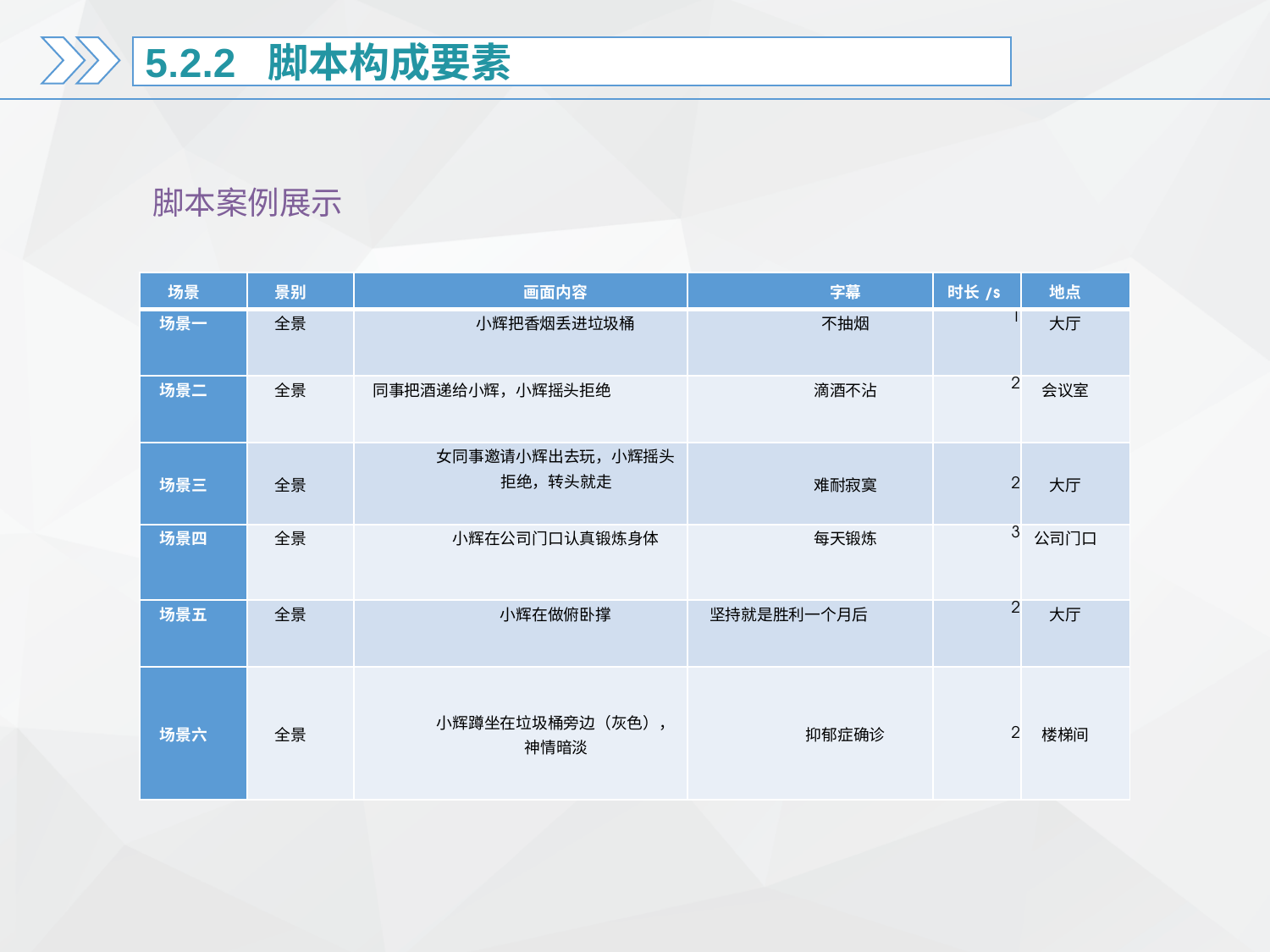

5.2.2  脚本构成要素
脚本案例展示
| 场景 | 景别 | 画面内容 | 字幕 | 时长/s | 地点 |
| --- | --- | --- | --- | --- | --- |
| 场景一 | 全景 | 小辉把香烟丢进垃圾桶 | 不抽烟 | 1 | 大厅 |
| 场景二 | 全景 | 同事把酒递给小辉，小辉摇头拒绝 | 滴酒不沾 | 2 | 会议室 |
| 场景三 | 全景 | 女同事邀请小辉出去玩，小辉摇头拒绝，转头就走 | 难耐寂寞 | 2 | 大厅 |
| 场景四 | 全景 | 小辉在公司门口认真锻炼身体 | 每天锻炼 | 3 | 公司门口 |
| 场景五 | 全景 | 小辉在做俯卧撑 | 坚持就是胜利一个月后 | 2 | 大厅 |
| 场景六 | 全景 | 小辉蹲坐在垃圾桶旁边（灰色），神情暗淡 | 抑郁症确诊 | 2 | 楼梯间 |